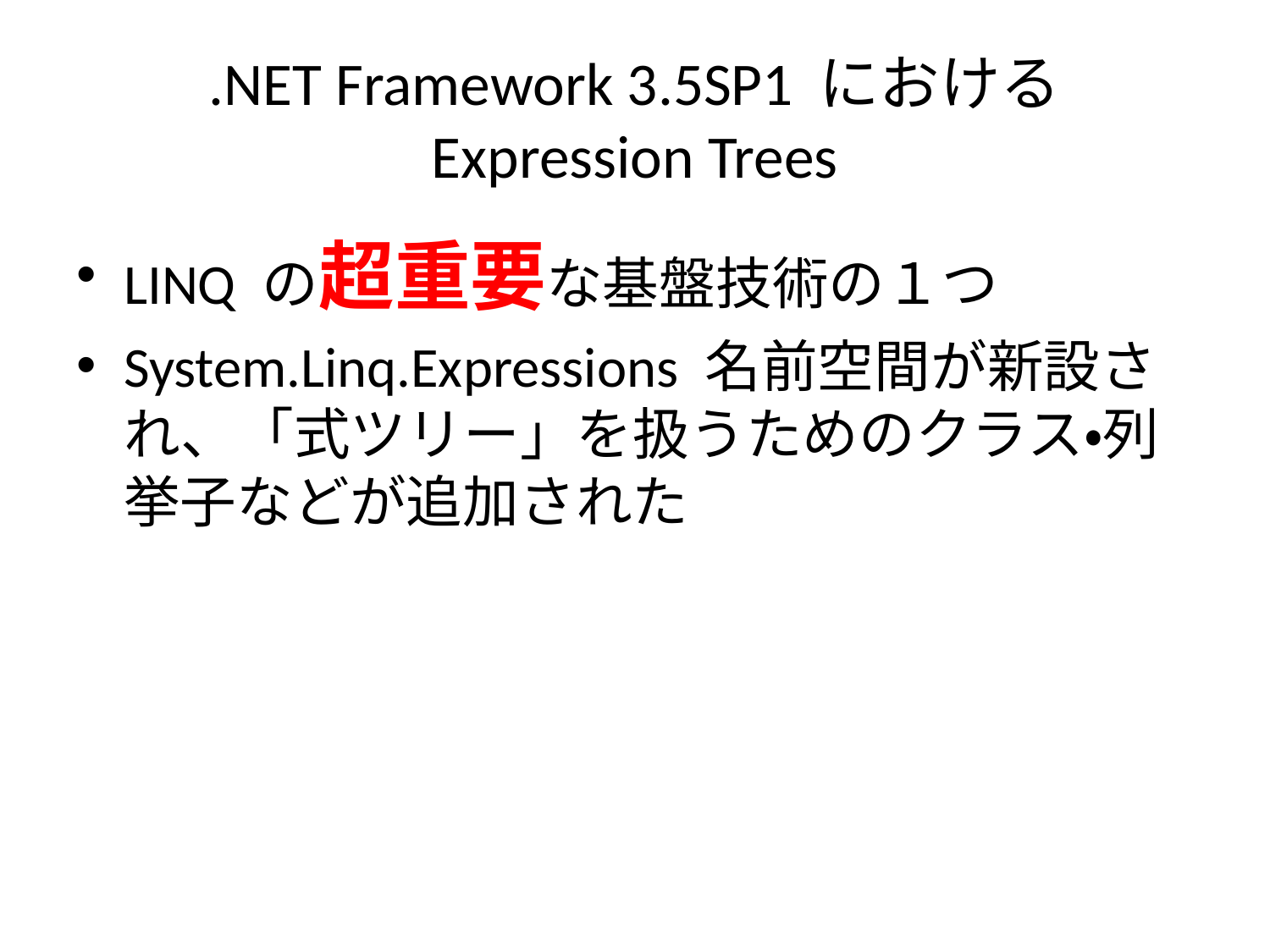

# .NET Framework 3.5SP1 における Expression Trees
LINQ の超重要な基盤技術の１つ
System.Linq.Expressions 名前空間が新設され、「式ツリー」を扱うためのクラス・列挙子などが追加された